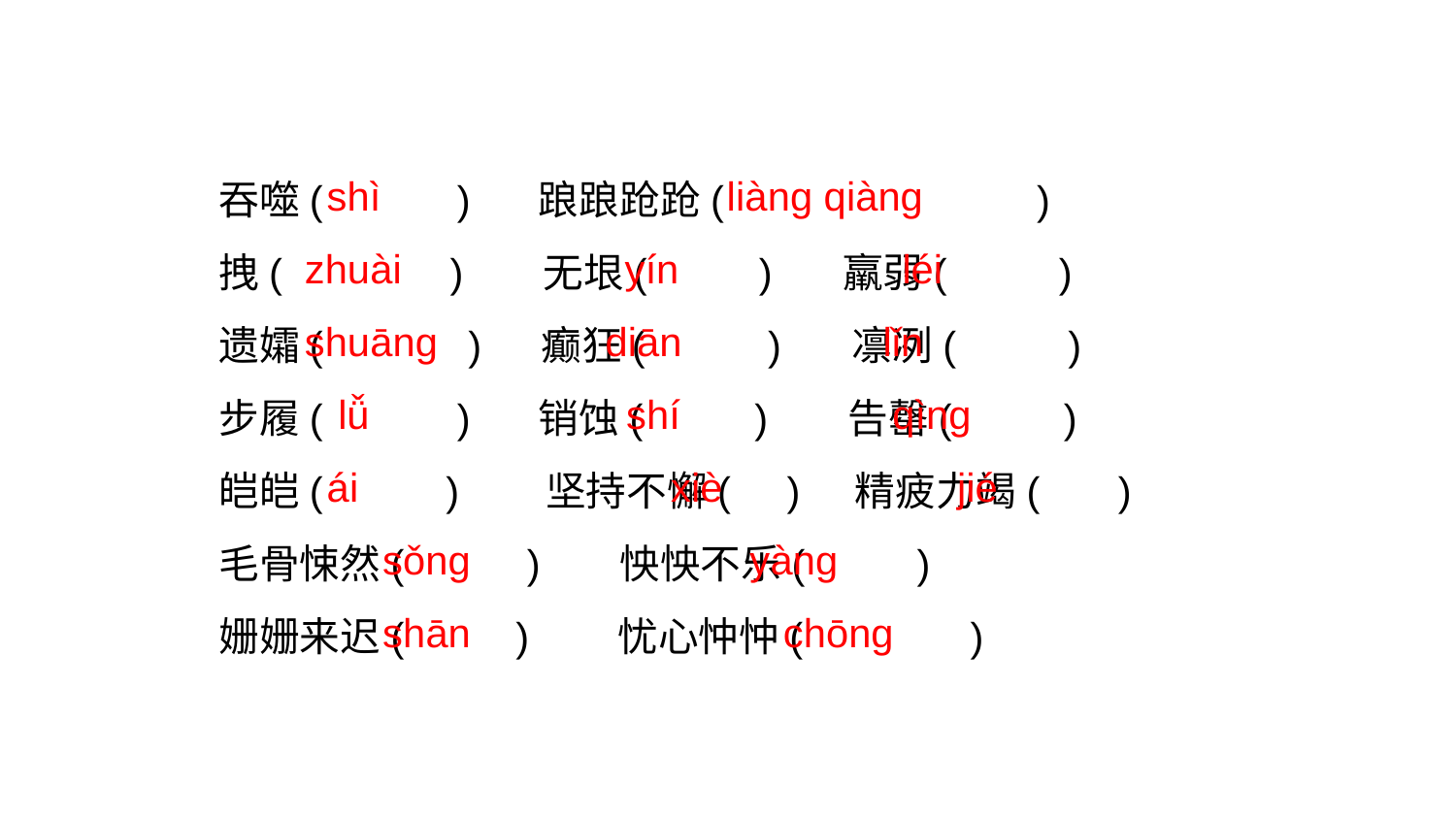

shì                               liàng qiàng
zhuài                    yín                    léi
shuāng               diān                  lǐn
   lǚ                       shí                   qìng
  ái                            xiè                     jié
       sǒng                         yàng
       shān                            chōng

吞噬(            )　  踉踉跄跄(                            )
拽(               ) 　  无垠(          ) 　 羸弱(          )
遗孀(             )　 癫狂(           ) 　 凛冽(          )
步履(            )　  销蚀(          ) 　  告罄(          )
皑皑(           )　    坚持不懈(     )    精疲力竭(       )
毛骨悚然(           ) 　  怏怏不乐(          )
姗姗来迟(          ) 　   忧心忡忡(               )